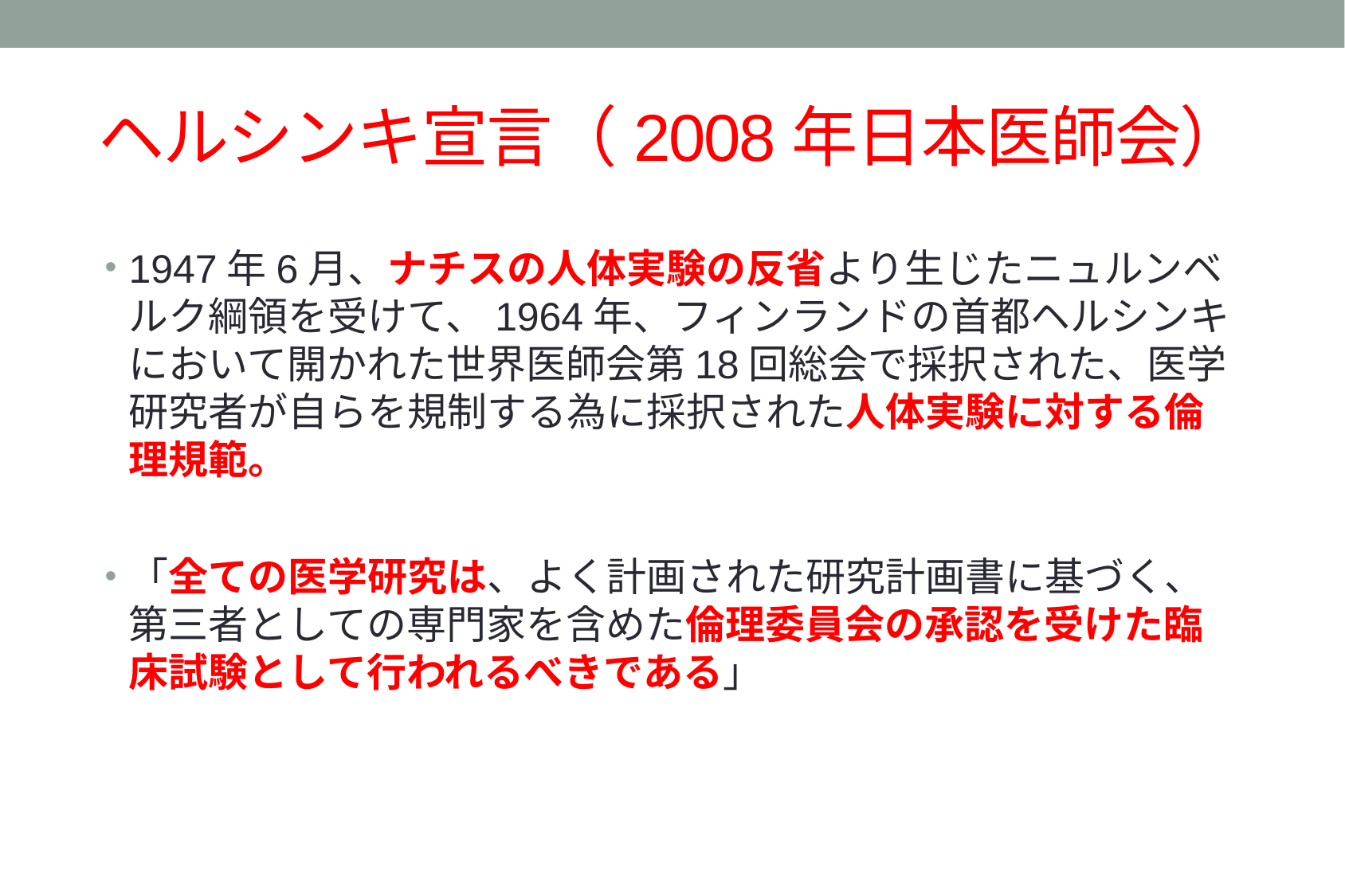

# ヘルシンキ宣言（2008年日本医師会）
1947年6月、ナチスの人体実験の反省より生じたニュルンベルク綱領を受けて、1964年、フィンランドの首都ヘルシンキにおいて開かれた世界医師会第18回総会で採択された、医学研究者が自らを規制する為に採択された人体実験に対する倫理規範。
「全ての医学研究は、よく計画された研究計画書に基づく、第三者としての専門家を含めた倫理委員会の承認を受けた臨床試験として行われるべきである」